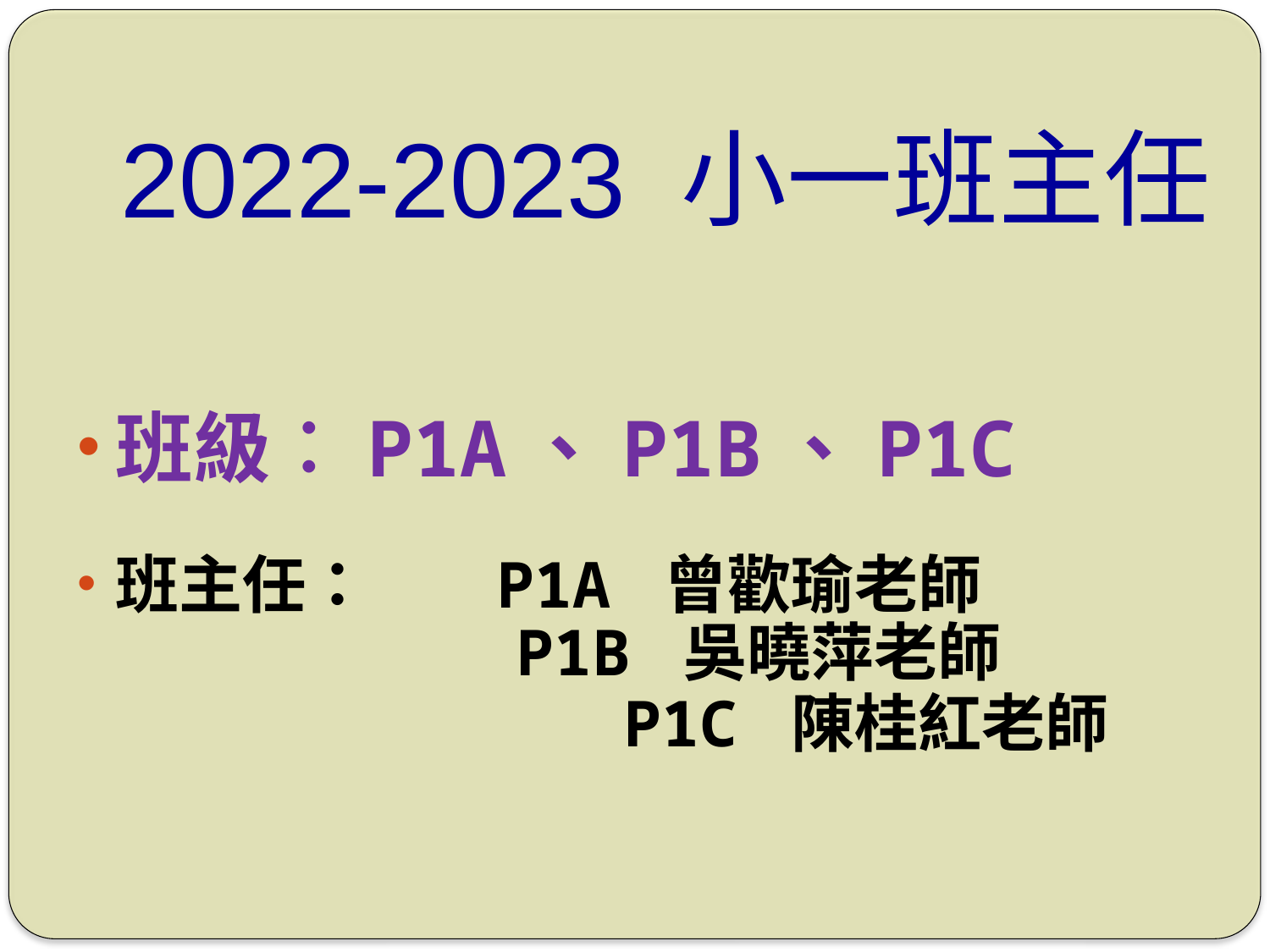

2022-2023 小一班主任

班級︰P1A、P1B、P1C

班主任：	P1A 曾歡瑜老師
	P1B 吳曉萍老師
           	P1C 陳桂紅老師